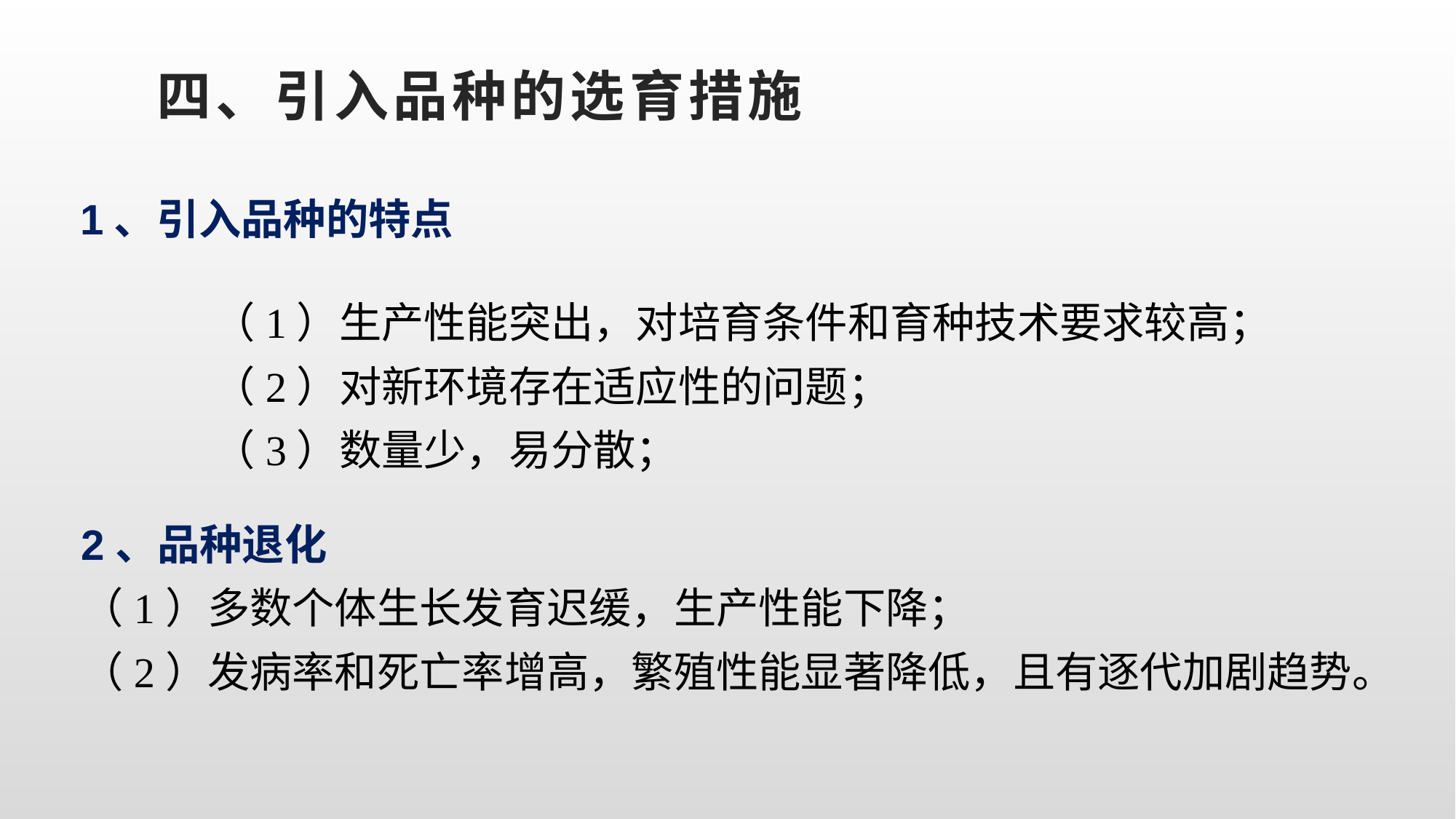

四、引入品种的选育措施
1、引入品种的特点
（1）生产性能突出，对培育条件和育种技术要求较高；
（2）对新环境存在适应性的问题；
（3）数量少，易分散；
2、品种退化
（1）多数个体生长发育迟缓，生产性能下降；
（2）发病率和死亡率增高，繁殖性能显著降低，且有逐代加剧趋势。